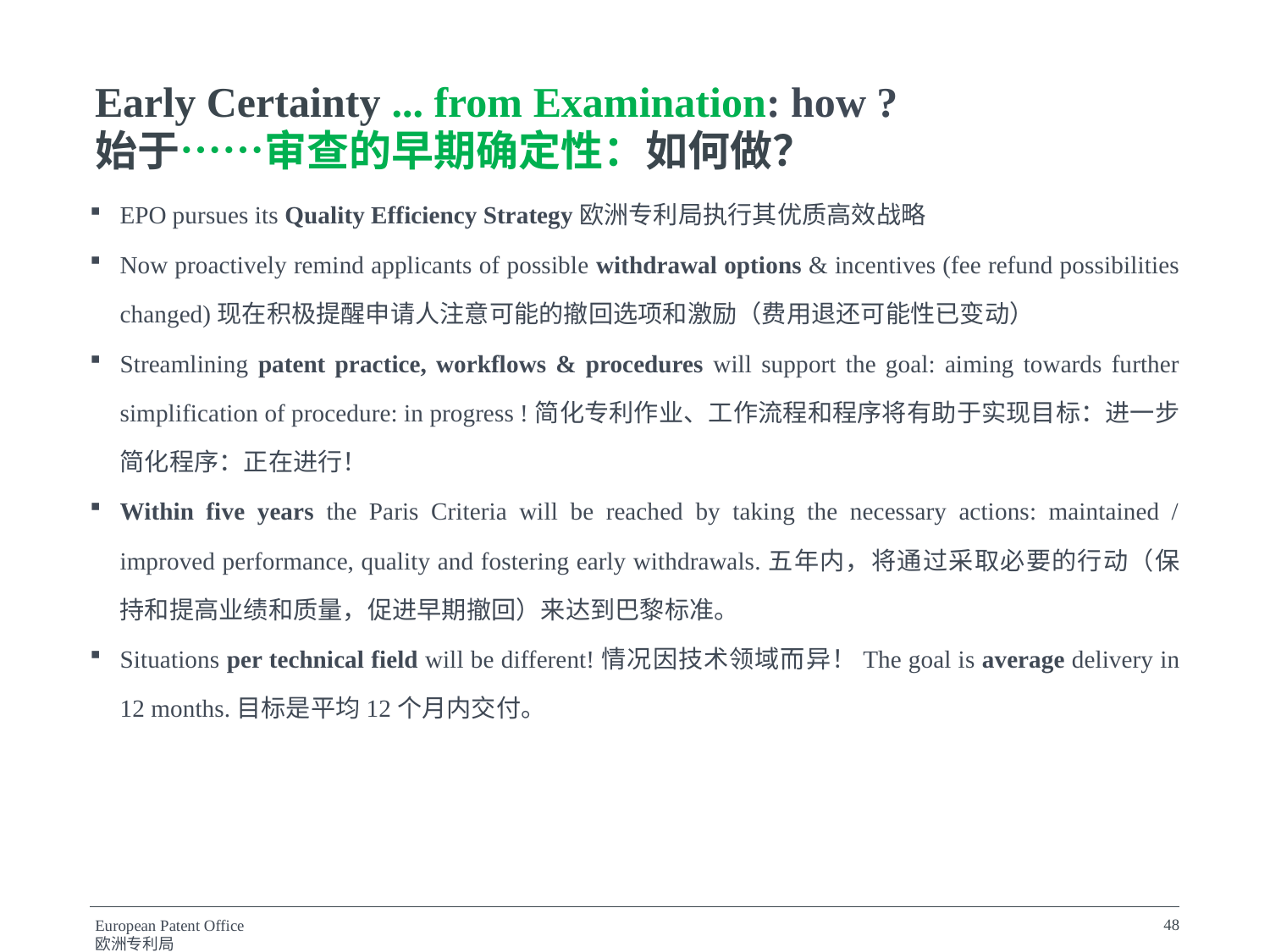

Early Certainty ... from Examination: how ?
始于……审查的早期确定性：如何做？
EPO pursues its Quality Efficiency Strategy欧洲专利局执行其优质高效战略
Now proactively remind applicants of possible withdrawal options & incentives (fee refund possibilities changed)现在积极提醒申请人注意可能的撤回选项和激励（费用退还可能性已变动）
Streamlining patent practice, workflows & procedures will support the goal: aiming towards further simplification of procedure: in progress !简化专利作业、工作流程和程序将有助于实现目标：进一步简化程序：正在进行！
Within five years the Paris Criteria will be reached by taking the necessary actions: maintained / improved performance, quality and fostering early withdrawals.五年内，将通过采取必要的行动（保持和提高业绩和质量，促进早期撤回）来达到巴黎标准。
Situations per technical field will be different!情况因技术领域而异！The goal is average delivery in 12 months.目标是平均12个月内交付。

48